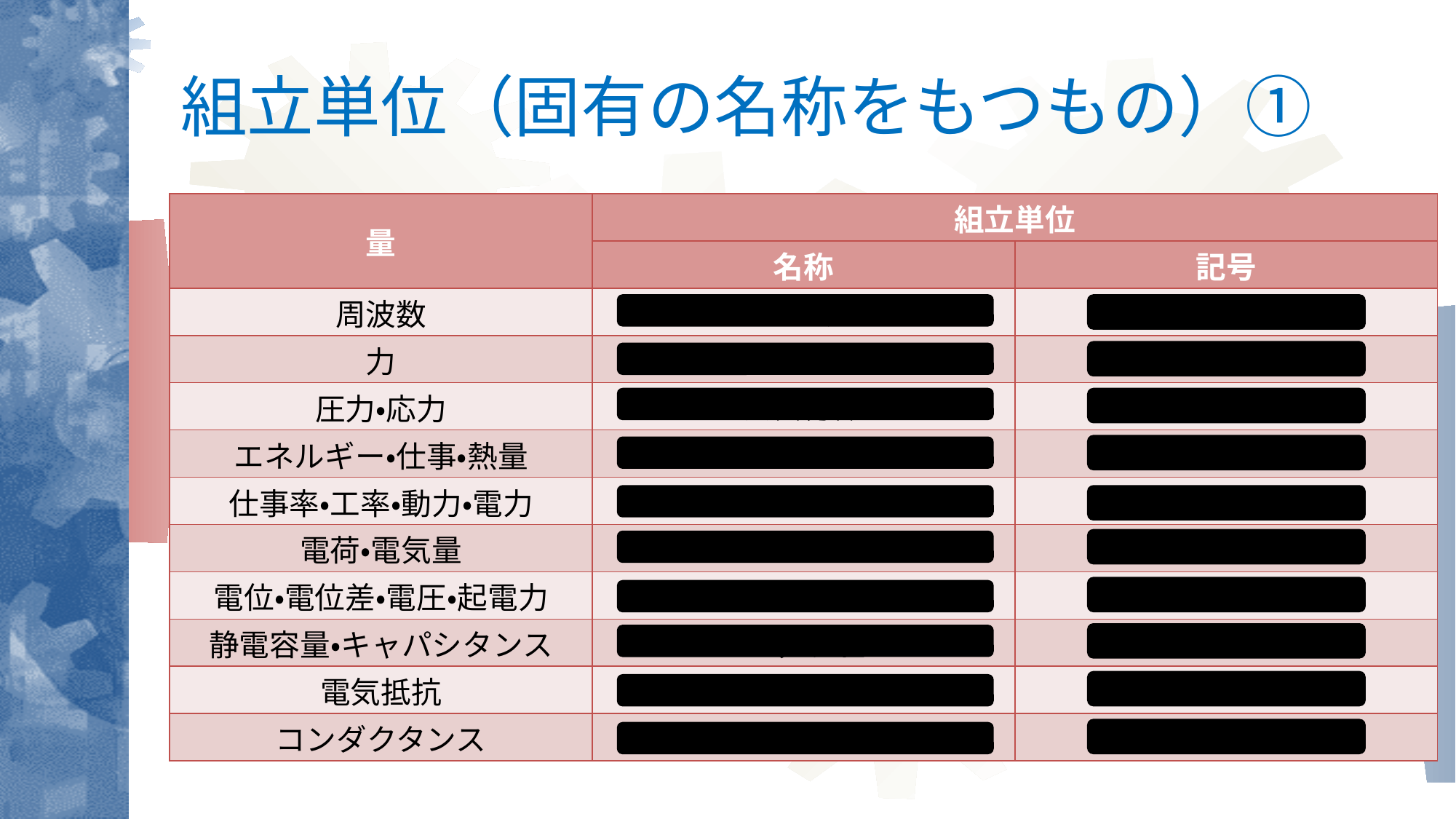

# 組立単位（固有の名称をもつもの）①
| 量 | 組立単位 |  |
| --- | --- | --- |
|  | 名称 | 記号 |
| 周波数 | ヘルツ | Hz |
| 力 | ニュートン | N |
| 圧力・応力 | パスカル | Pa |
| エネルギー・仕事・熱量 | ジュール | J |
| 仕事率・工率・動力・電力 | ワット | W |
| 電荷・電気量 | クーロン | C |
| 電位・電位差・電圧・起電力 | ボルト | V |
| 静電容量・キャパシタンス | ファラド | F |
| 電気抵抗 | オーム | Ω |
| コンダクタンス | ジーメンス | S |